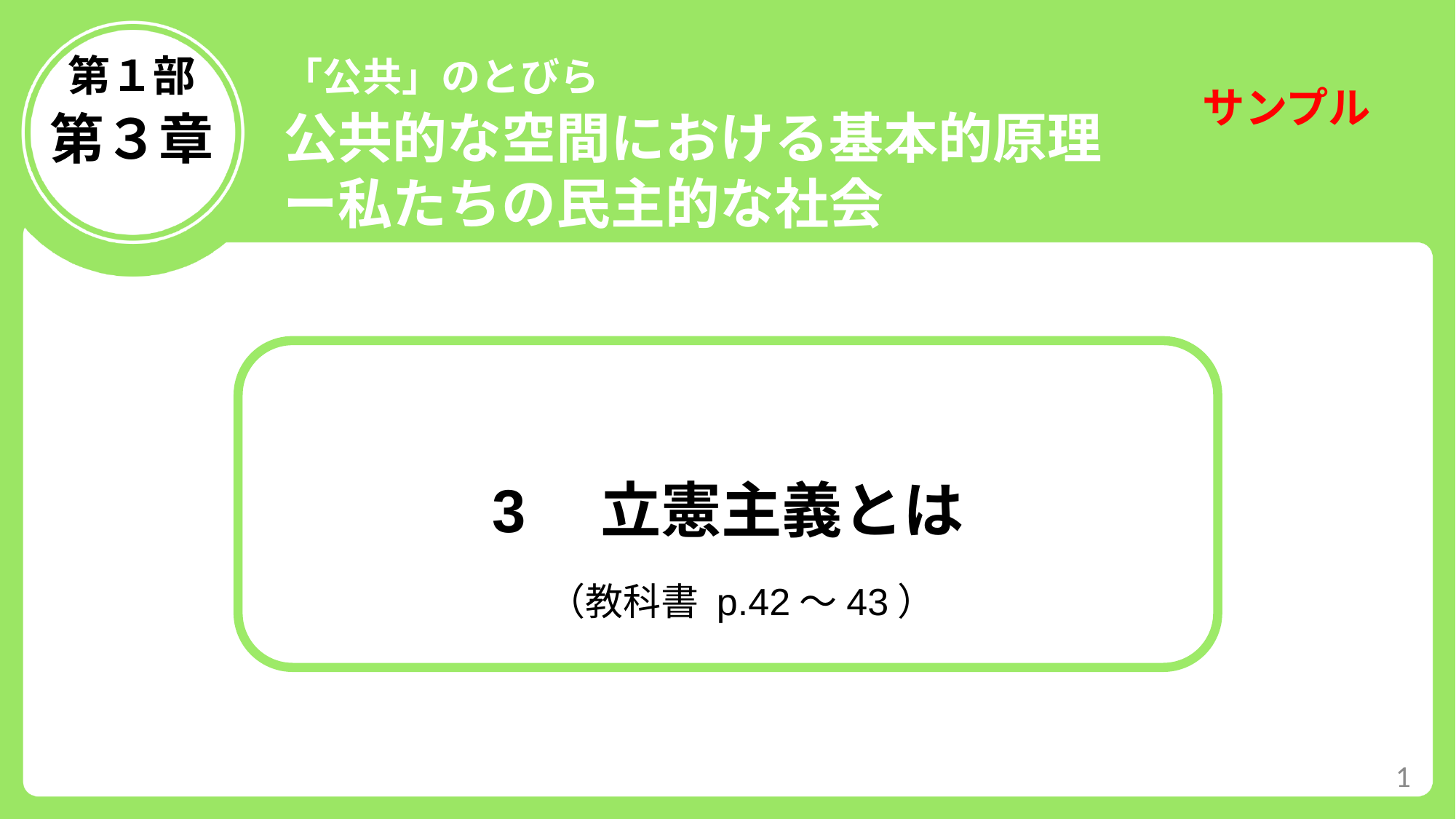

「公共」のとびら
第１部
公共的な空間における基本的原理
ー私たちの民主的な社会
第３章

3　立憲主義とは
　（教科書 p.42～43）